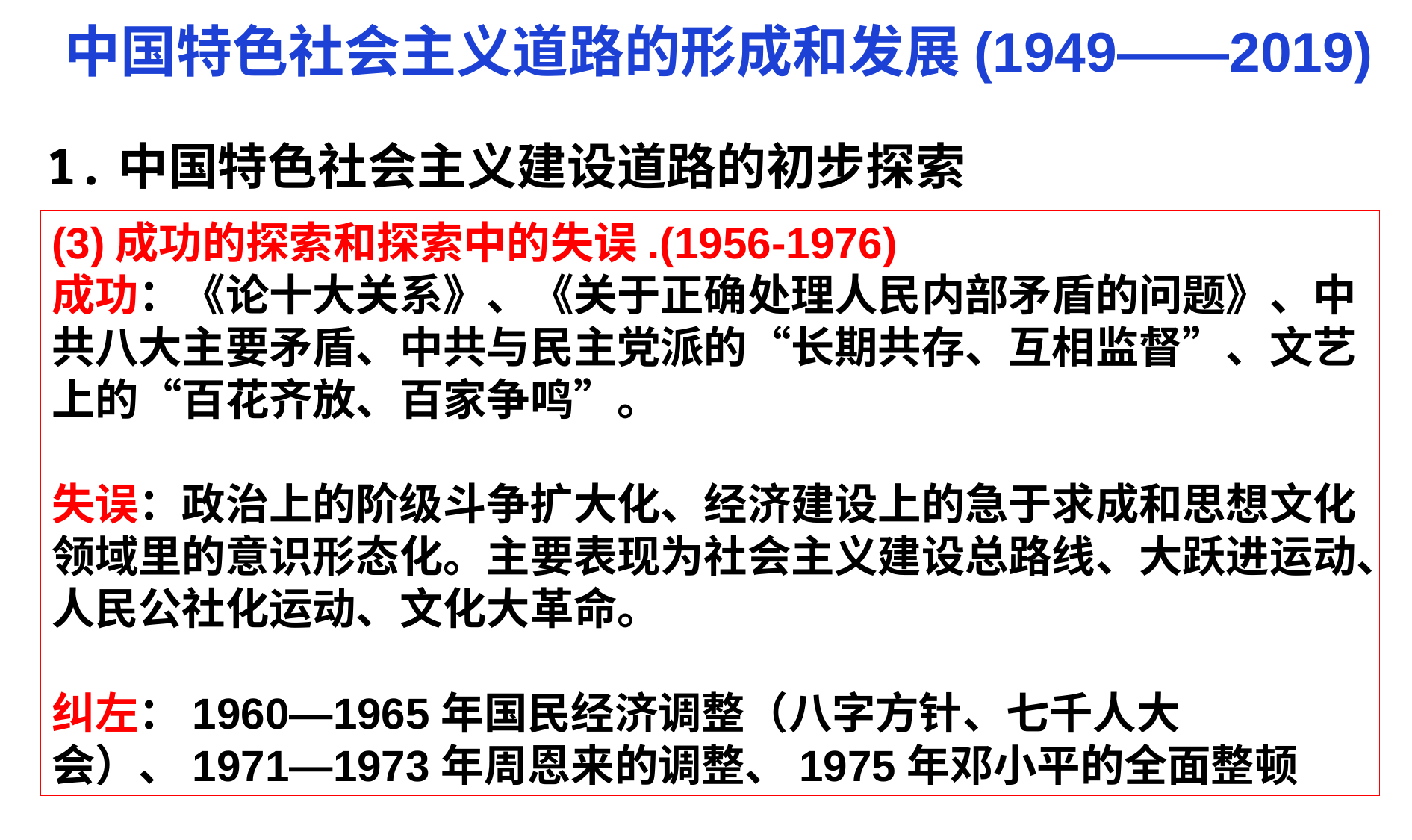

中国特色社会主义道路的形成和发展(1949——2019)
1.中国特色社会主义建设道路的初步探索
(3)成功的探索和探索中的失误.(1956-1976)
成功：《论十大关系》、《关于正确处理人民内部矛盾的问题》、中共八大主要矛盾、中共与民主党派的“长期共存、互相监督”、文艺上的“百花齐放、百家争鸣”。

失误：政治上的阶级斗争扩大化、经济建设上的急于求成和思想文化领域里的意识形态化。主要表现为社会主义建设总路线、大跃进运动、人民公社化运动、文化大革命。

纠左：1960—1965年国民经济调整（八字方针、七千人大会）、1971—1973年周恩来的调整、1975年邓小平的全面整顿